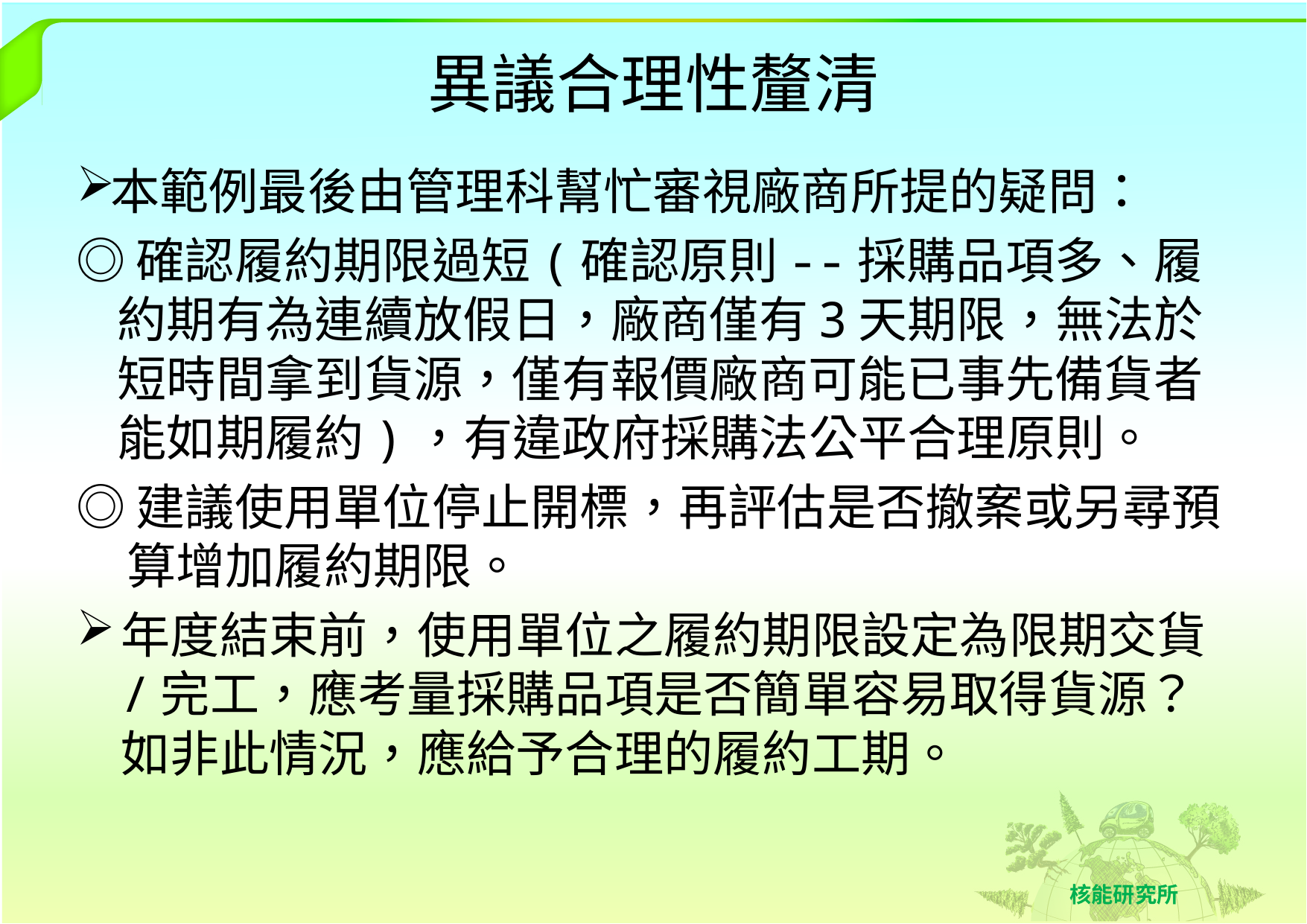

# 異議合理性釐清
本範例最後由管理科幫忙審視廠商所提的疑問：
◎確認履約期限過短(確認原則--採購品項多、履約期有為連續放假日，廠商僅有3天期限，無法於短時間拿到貨源，僅有報價廠商可能已事先備貨者能如期履約)，有違政府採購法公平合理原則。
◎建議使用單位停止開標，再評估是否撤案或另尋預算增加履約期限。
年度結束前，使用單位之履約期限設定為限期交貨/完工，應考量採購品項是否簡單容易取得貨源？如非此情況，應給予合理的履約工期。